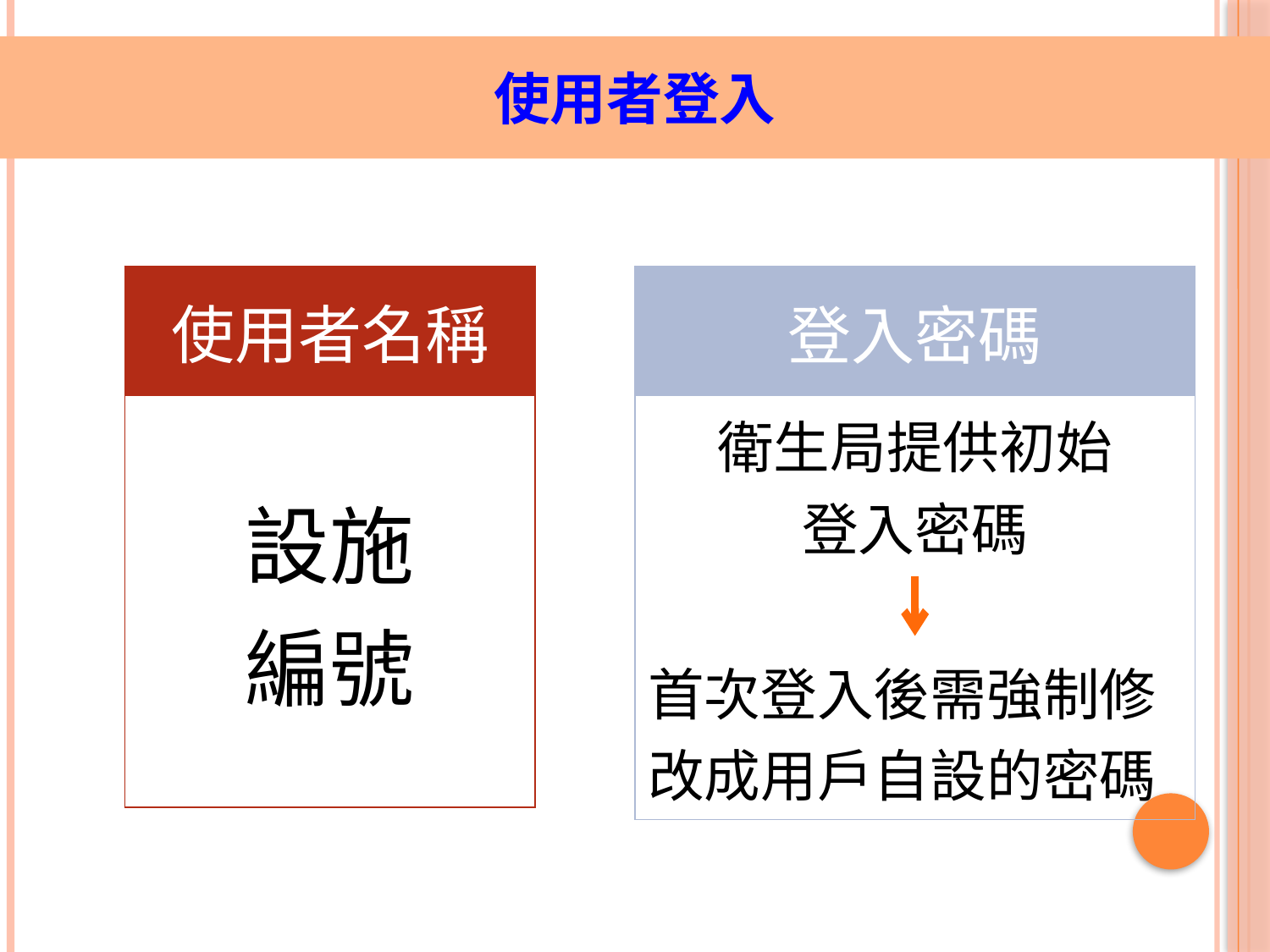

# 使用者登入
| 使用者名稱 |
| --- |
| 設施 編號 |
| 登入密碼 |
| --- |
| 衛生局提供初始 登入密碼 首次登入後需強制修改成用戶自設的密碼 |